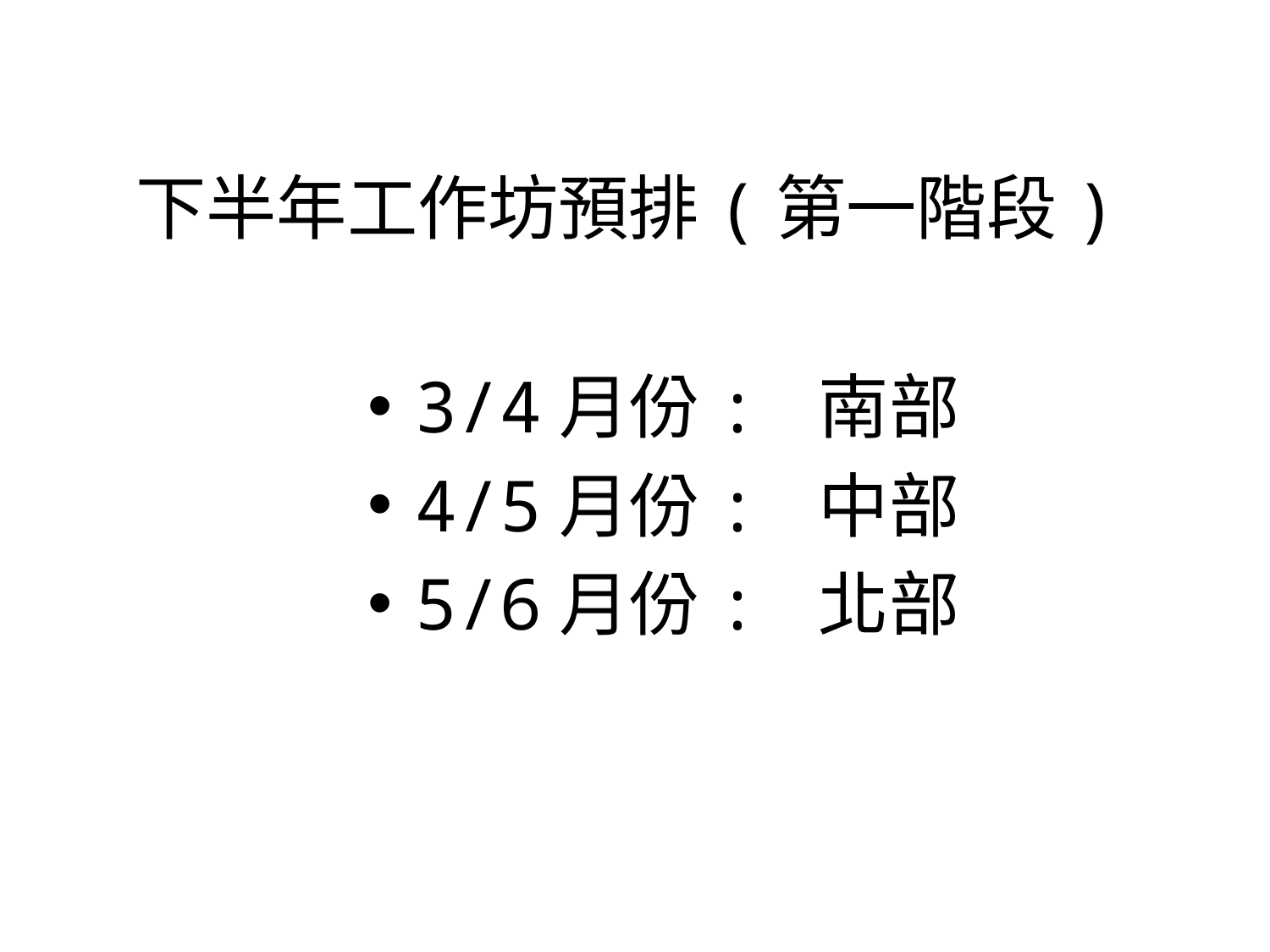

# 下半年工作坊預排(第一階段)
3/4月份: 南部
4/5月份: 中部
5/6月份: 北部